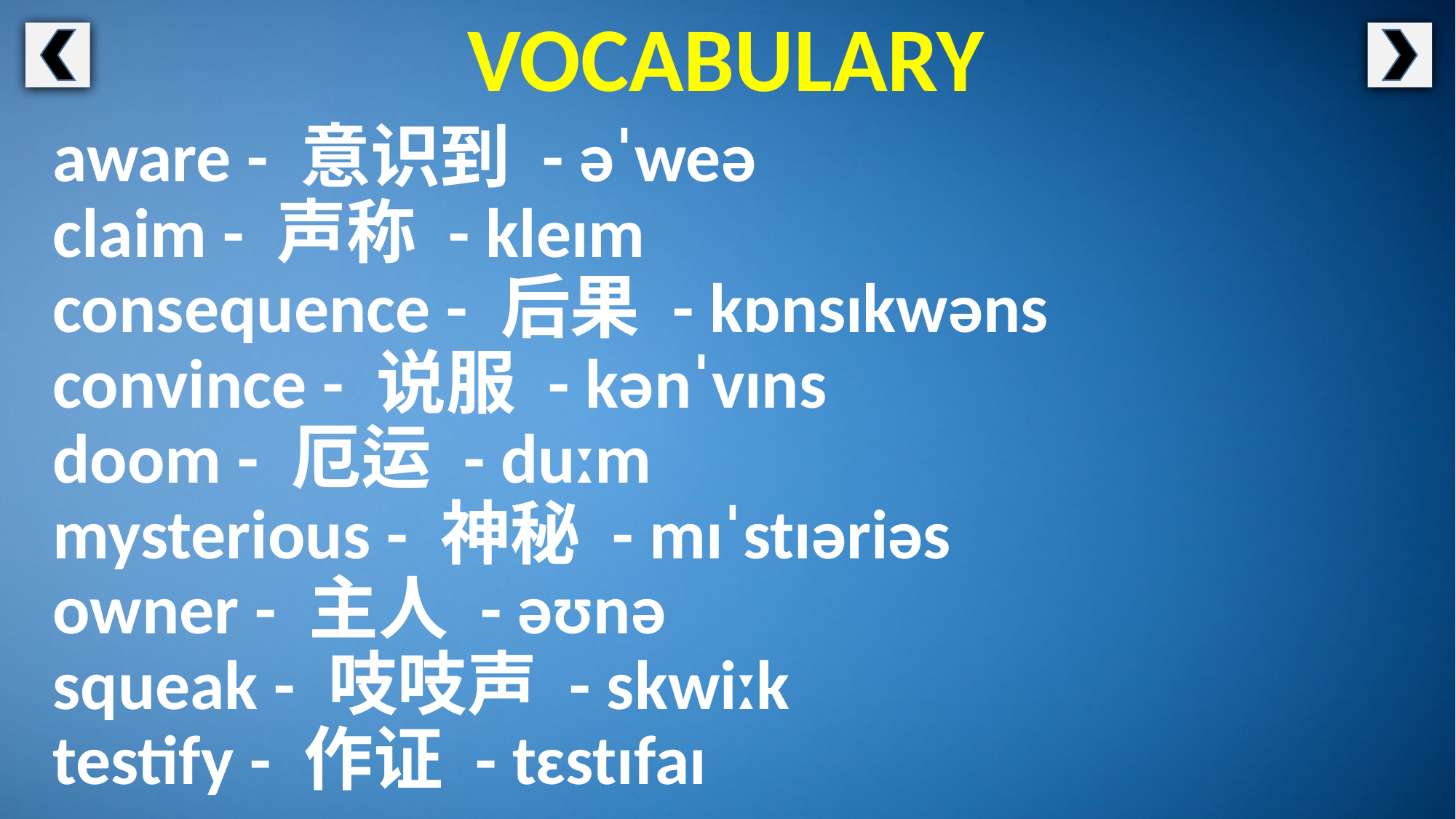

VOCABULARY
aware - 意识到 - əˈweə
claim - 声称 - kleɪm
consequence - 后果 - kɒnsɪkwəns
convince - 说服 - kənˈvɪns
doom - 厄运 - duːm
mysterious - 神秘 - mɪˈstɪəriəs
owner - 主人 - əʊnə
squeak - 吱吱声 - skwiːk
testify - 作证 - tɛstɪfaɪ